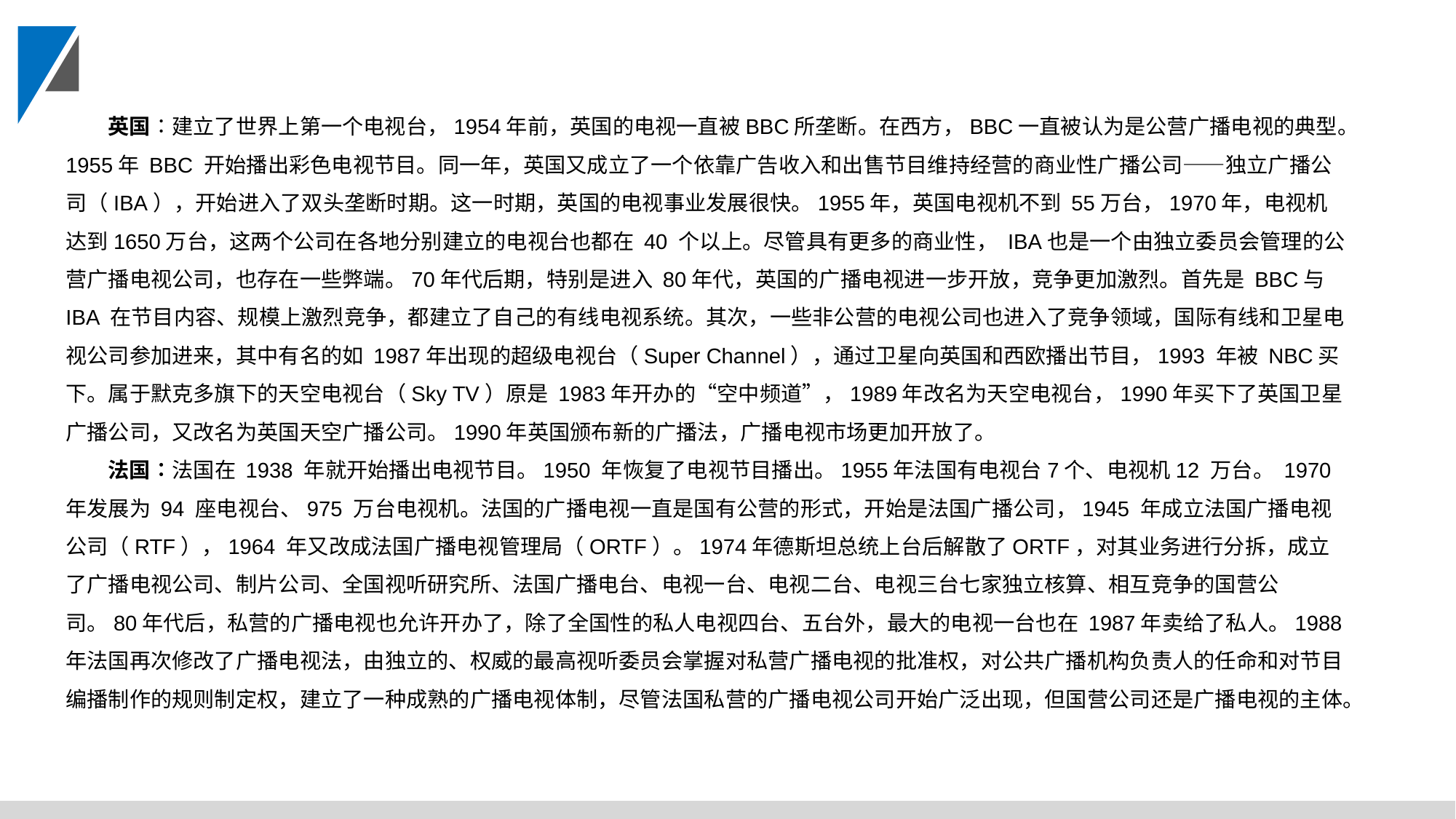

英国∶建立了世界上第一个电视台，1954年前，英国的电视一直被BBC所垄断。在西方，BBC一直被认为是公营广播电视的典型。1955年 BBC 开始播出彩色电视节目。同一年，英国又成立了一个依靠广告收入和出售节目维持经营的商业性广播公司——独立广播公司（IBA），开始进入了双头垄断时期。这一时期，英国的电视事业发展很快。1955年，英国电视机不到 55万台，1970年，电视机达到1650万台，这两个公司在各地分别建立的电视台也都在 40 个以上。尽管具有更多的商业性， IBA也是一个由独立委员会管理的公营广播电视公司，也存在一些弊端。70年代后期，特别是进入 80年代，英国的广播电视进一步开放，竞争更加激烈。首先是 BBC与 IBA 在节目内容、规模上激烈竞争，都建立了自己的有线电视系统。其次，一些非公营的电视公司也进入了竞争领域，国际有线和卫星电视公司参加进来，其中有名的如 1987年出现的超级电视台（Super Channel），通过卫星向英国和西欧播出节目，1993 年被 NBC买下。属于默克多旗下的天空电视台（Sky TV）原是 1983年开办的“空中频道”，1989年改名为天空电视台，1990年买下了英国卫星广播公司，又改名为英国天空广播公司。1990年英国颁布新的广播法，广播电视市场更加开放了。
法国∶法国在 1938 年就开始播出电视节目。1950 年恢复了电视节目播出。1955年法国有电视台7个、电视机12 万台。 1970年发展为 94 座电视台、975 万台电视机。法国的广播电视一直是国有公营的形式，开始是法国广播公司，1945 年成立法国广播电视公司（RTF），1964 年又改成法国广播电视管理局（ORTF）。1974年德斯坦总统上台后解散了ORTF，对其业务进行分拆，成立了广播电视公司、制片公司、全国视听研究所、法国广播电台、电视一台、电视二台、电视三台七家独立核算、相互竞争的国营公司。80年代后，私营的广播电视也允许开办了，除了全国性的私人电视四台、五台外，最大的电视一台也在 1987年卖给了私人。1988年法国再次修改了广播电视法，由独立的、权威的最高视听委员会掌握对私营广播电视的批准权，对公共广播机构负责人的任命和对节目编播制作的规则制定权，建立了一种成熟的广播电视体制，尽管法国私营的广播电视公司开始广泛出现，但国营公司还是广播电视的主体。